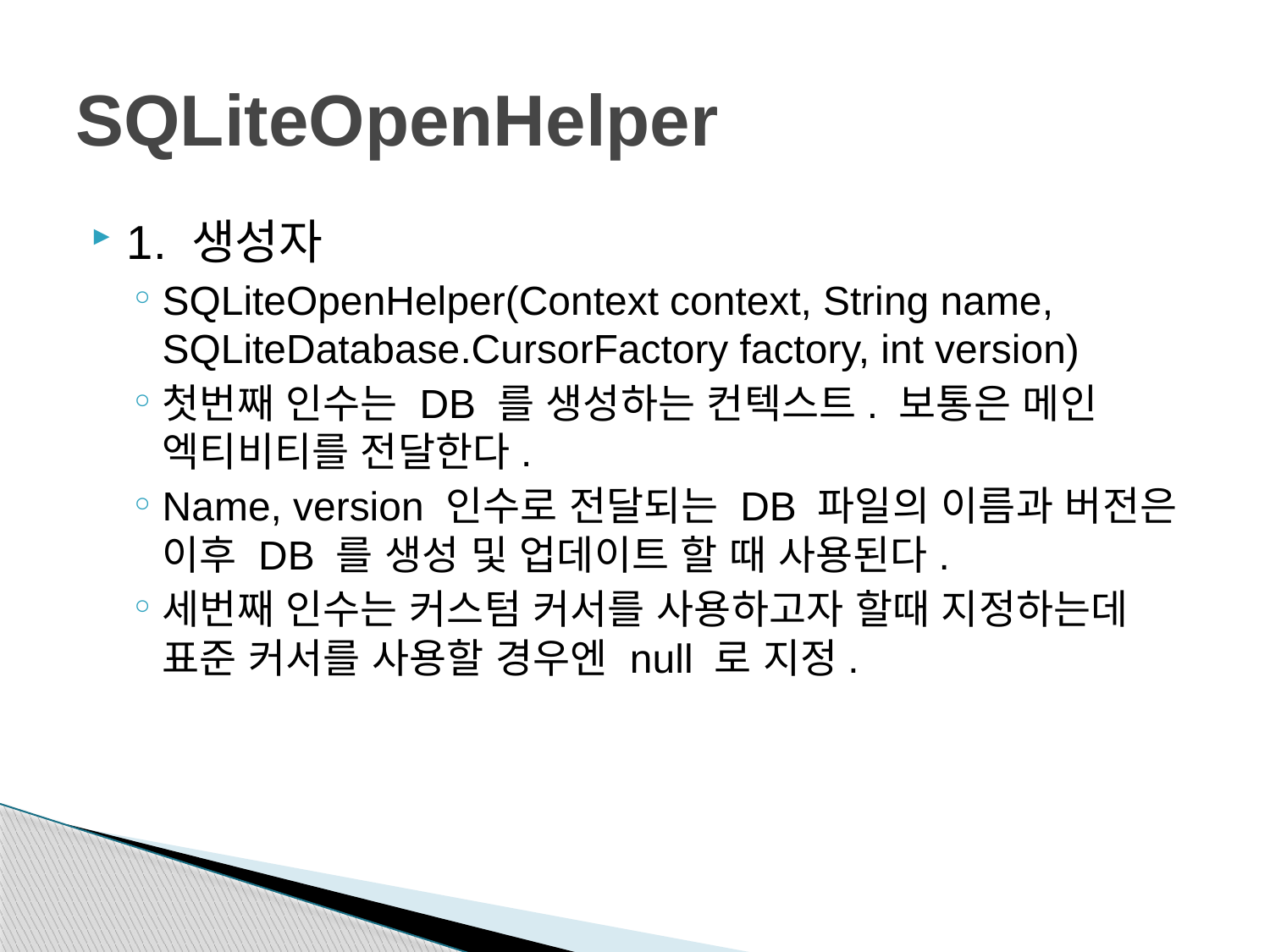

# SQLiteOpenHelper
1. 생성자
SQLiteOpenHelper(Context context, String name, SQLiteDatabase.CursorFactory factory, int version)
첫번째 인수는 DB 를 생성하는 컨텍스트. 보통은 메인 엑티비티를 전달한다.
Name, version 인수로 전달되는 DB 파일의 이름과 버전은 이후 DB 를 생성 및 업데이트 할 때 사용된다.
세번째 인수는 커스텀 커서를 사용하고자 할때 지정하는데 표준 커서를 사용할 경우엔 null 로 지정.